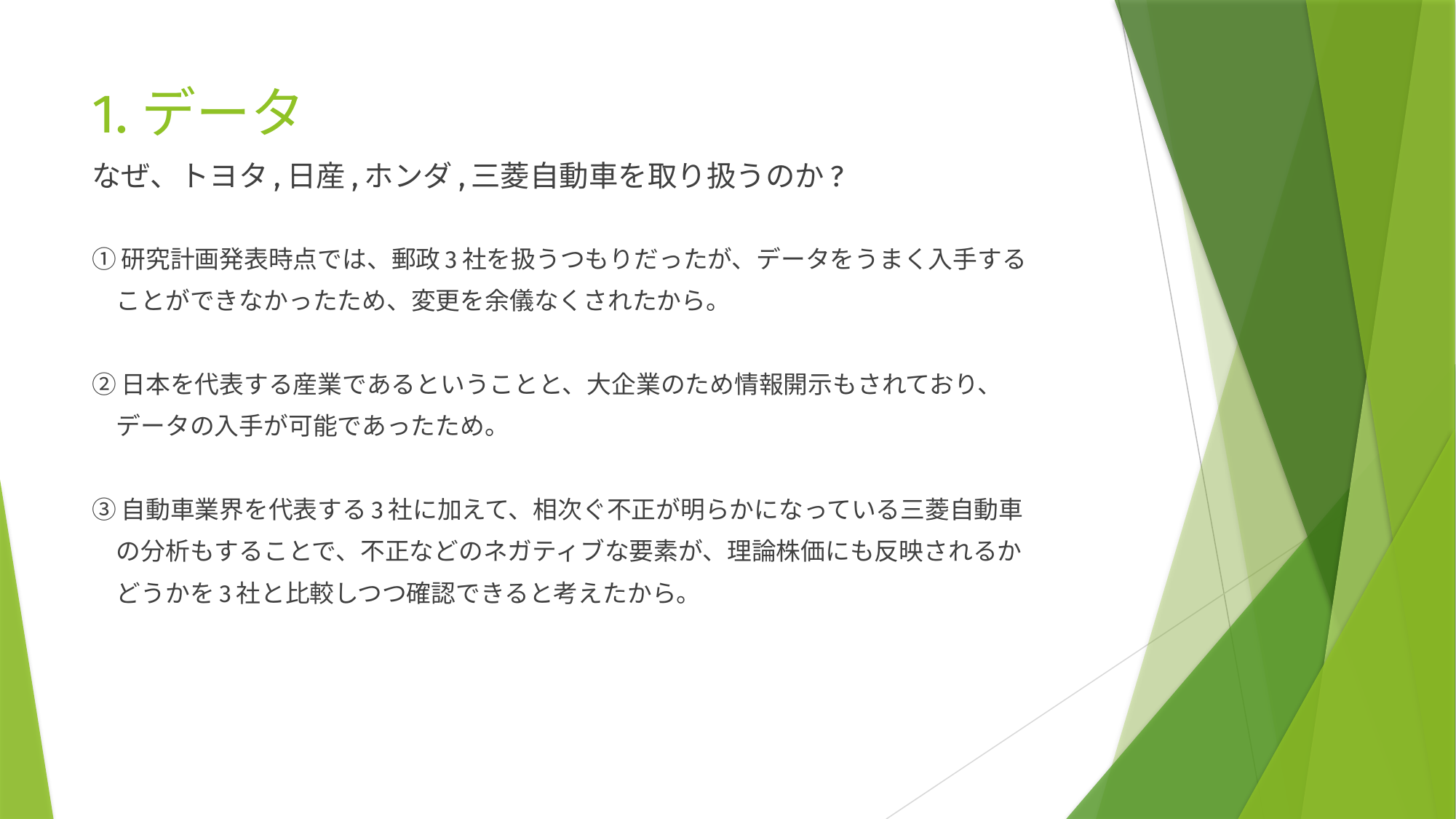

# 1.データ
なぜ、トヨタ,日産,ホンダ,三菱自動車を取り扱うのか?

①研究計画発表時点では、郵政3社を扱うつもりだったが、データをうまく入手する
　ことができなかったため、変更を余儀なくされたから。

②日本を代表する産業であるということと、大企業のため情報開示もされており、
　データの入手が可能であったため。

③自動車業界を代表する3社に加えて、相次ぐ不正が明らかになっている三菱自動車
　の分析もすることで、不正などのネガティブな要素が、理論株価にも反映されるか
　どうかを3社と比較しつつ確認できると考えたから。